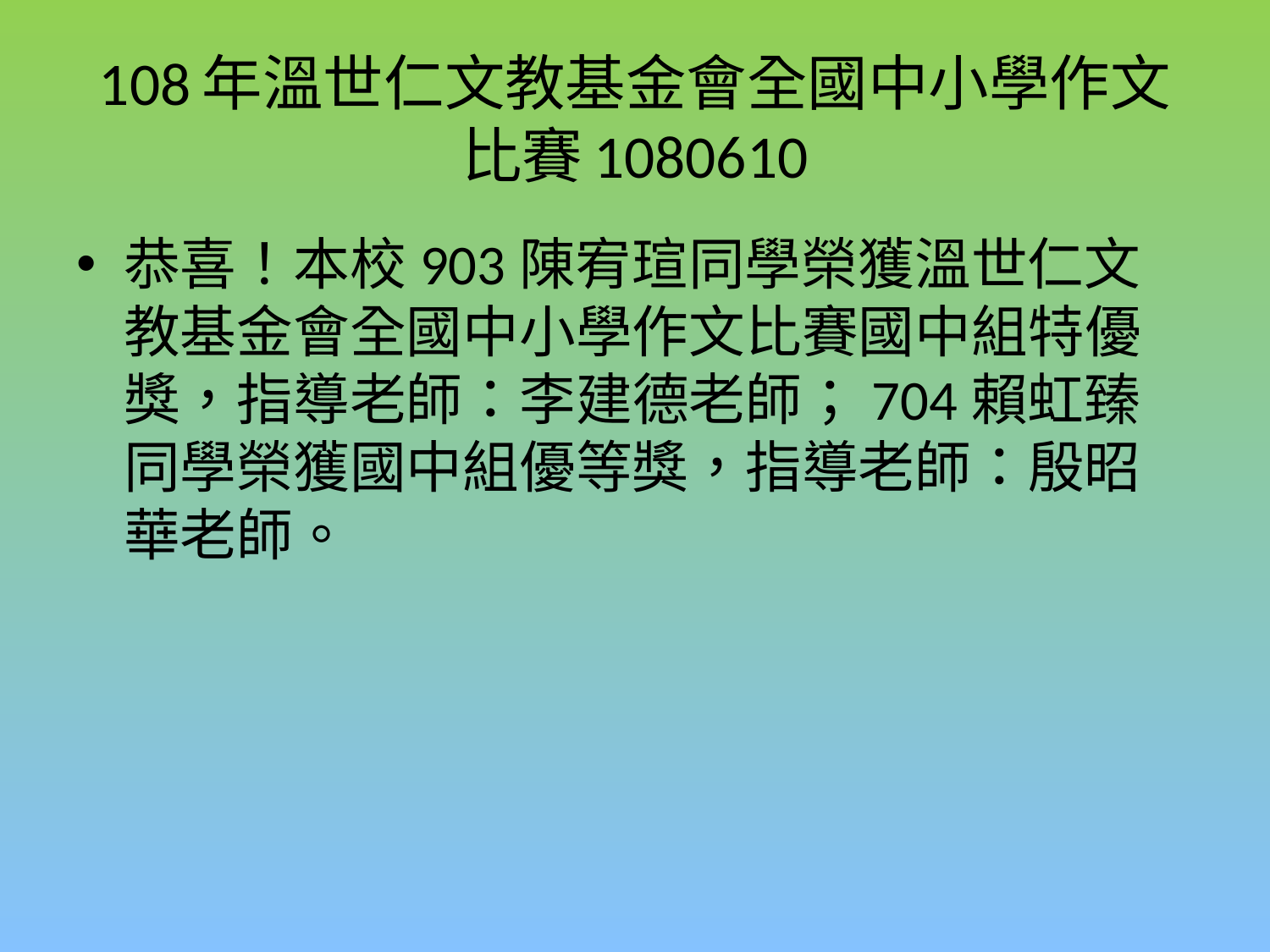

# 108年溫世仁文教基金會全國中小學作文比賽1080610
恭喜！本校903陳宥瑄同學榮獲溫世仁文教基金會全國中小學作文比賽國中組特優獎，指導老師：李建德老師；704賴虹臻同學榮獲國中組優等獎，指導老師：殷昭華老師。